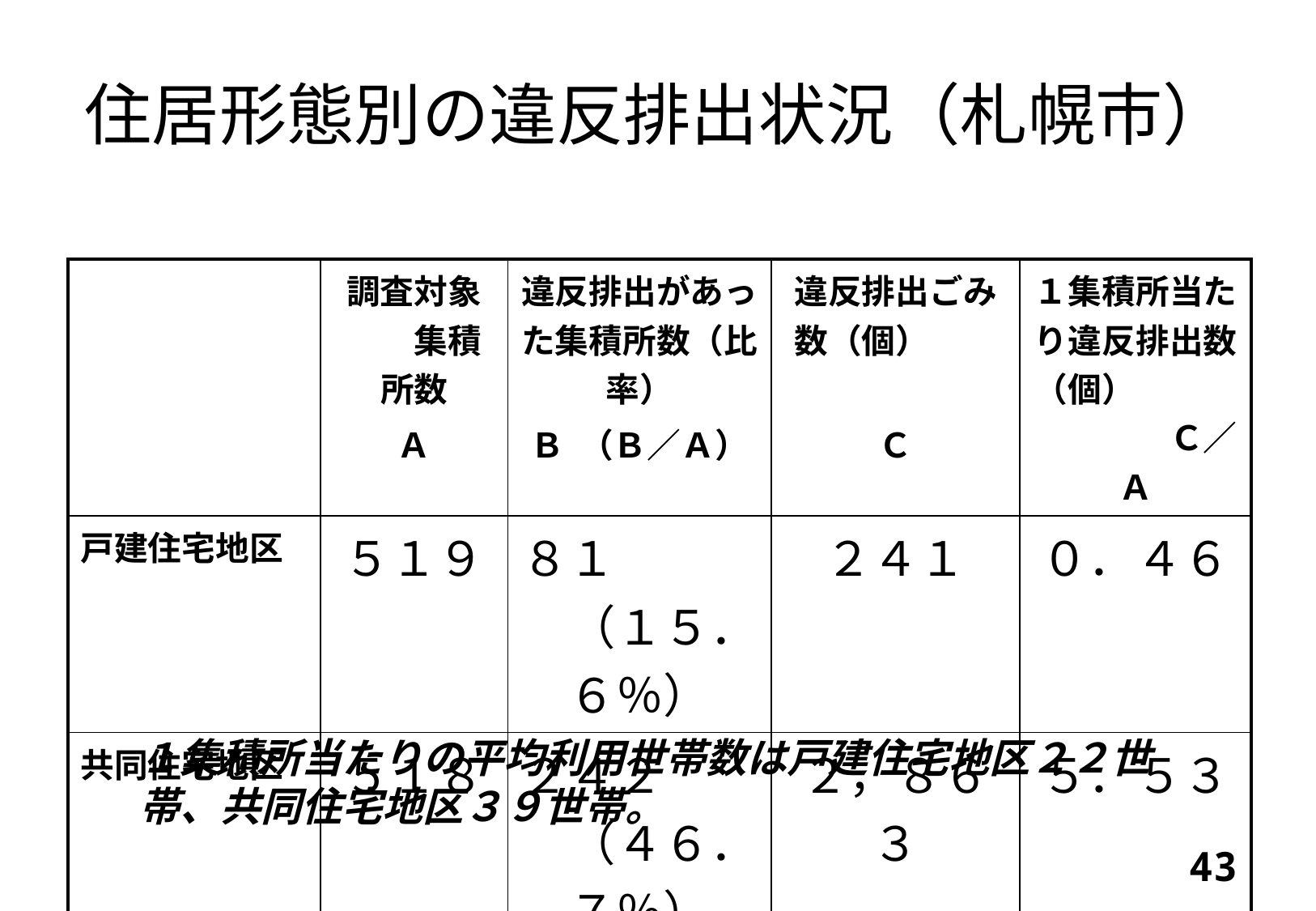

# 住居形態別の違反排出状況（札幌市）
|  | 調査対象　　集積所数 Ａ | 違反排出があった集積所数（比率） Ｂ （Ｂ／Ａ） | 違反排出ごみ数（個）　　　　　　　　 Ｃ | １集積所当たり違反排出数（個）　　　　　　　Ｃ／Ａ |
| --- | --- | --- | --- | --- |
| 戸建住宅地区 | ５１９ | ８１　　　　（１５．６％） | ２４１ | ０．４６ |
| 共同住宅地区 | ５１８ | ２４２　　　（４６．７％） | ２，８６３ | ５．５３ |
１集積所当たりの平均利用世帯数は戸建住宅地区２２世帯、共同住宅地区３９世帯。
43